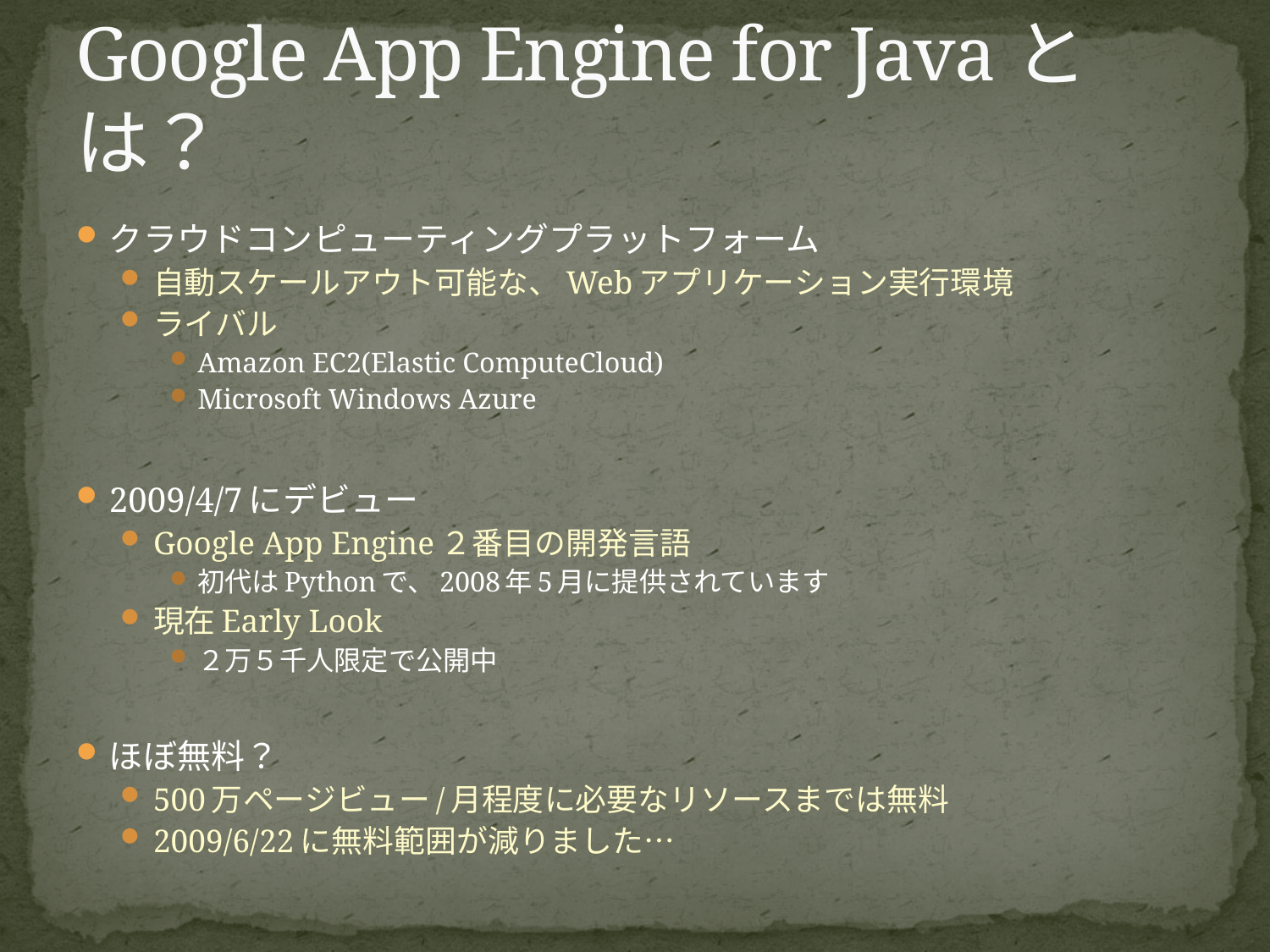

# Google App Engine for Javaとは？
クラウドコンピューティングプラットフォーム
自動スケールアウト可能な、Webアプリケーション実行環境
ライバル
Amazon EC2(Elastic ComputeCloud)
Microsoft Windows Azure

2009/4/7にデビュー
Google App Engine２番目の開発言語
初代はPythonで、2008年5月に提供されています
現在Early Look
２万５千人限定で公開中

ほぼ無料？
500万ページビュー/月程度に必要なリソースまでは無料
2009/6/22に無料範囲が減りました…